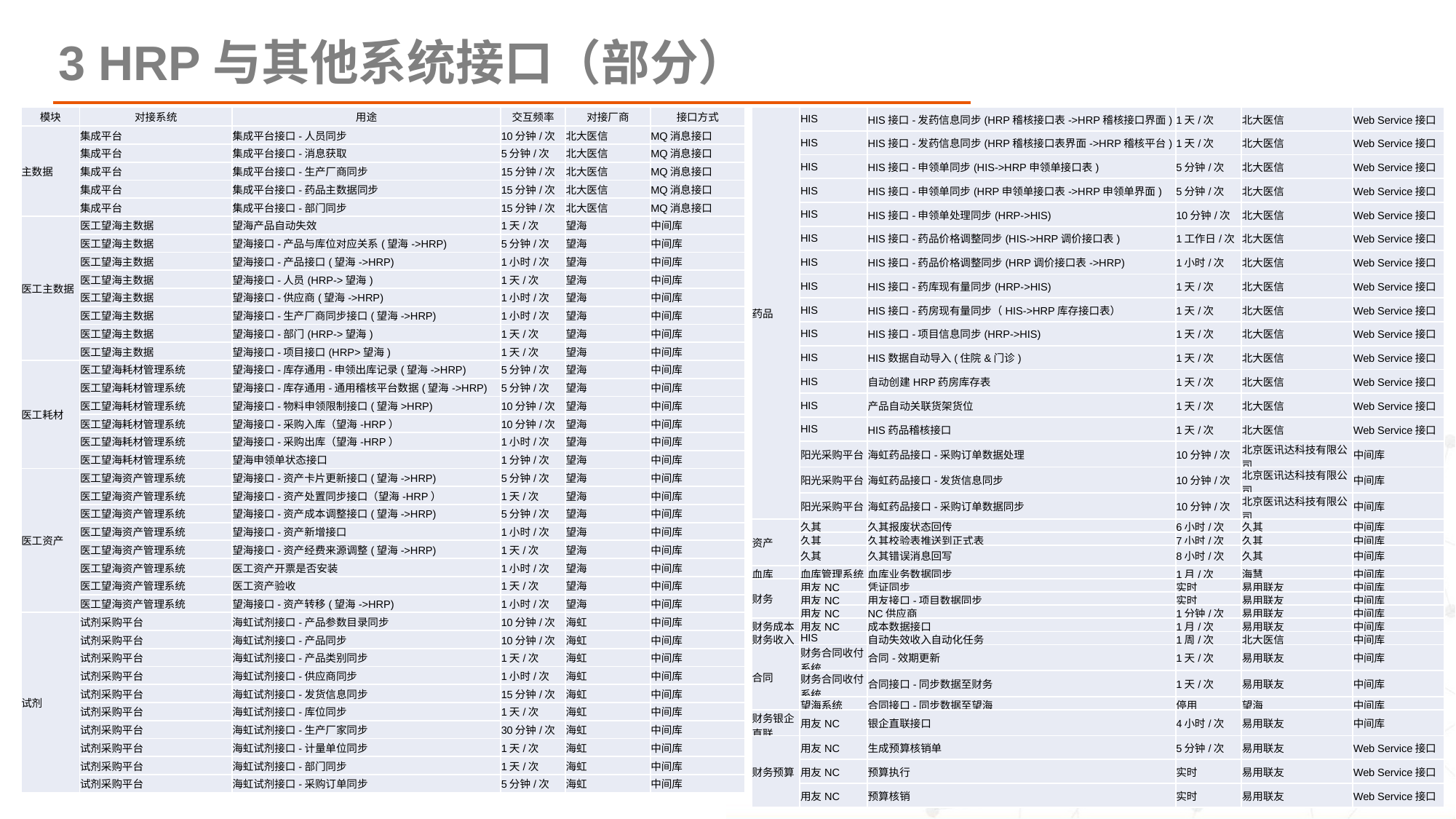

3 HRP与其他系统接口（部分）
| 药品 | HIS | HIS接口-发药信息同步(HRP稽核接口表->HRP稽核接口界面) | 1天/次 | 北大医信 | Web Service接口 |
| --- | --- | --- | --- | --- | --- |
|  | HIS | HIS接口-发药信息同步(HRP稽核接口表界面->HRP稽核平台) | 1天/次 | 北大医信 | Web Service接口 |
|  | HIS | HIS接口-申领单同步(HIS->HRP申领单接口表) | 5分钟/次 | 北大医信 | Web Service接口 |
|  | HIS | HIS接口-申领单同步(HRP申领单接口表->HRP申领单界面) | 5分钟/次 | 北大医信 | Web Service接口 |
|  | HIS | HIS接口-申领单处理同步(HRP->HIS) | 10分钟/次 | 北大医信 | Web Service接口 |
|  | HIS | HIS接口-药品价格调整同步(HIS->HRP调价接口表) | 1工作日/次 | 北大医信 | Web Service接口 |
|  | HIS | HIS接口-药品价格调整同步(HRP调价接口表->HRP) | 1小时/次 | 北大医信 | Web Service接口 |
|  | HIS | HIS接口-药库现有量同步(HRP->HIS) | 1天/次 | 北大医信 | Web Service接口 |
|  | HIS | HIS接口-药房现有量同步（HIS->HRP库存接口表） | 1天/次 | 北大医信 | Web Service接口 |
|  | HIS | HIS接口-项目信息同步(HRP->HIS) | 1天/次 | 北大医信 | Web Service接口 |
|  | HIS | HIS数据自动导入(住院&门诊) | 1天/次 | 北大医信 | Web Service接口 |
|  | HIS | 自动创建HRP药房库存表 | 1天/次 | 北大医信 | Web Service接口 |
|  | HIS | 产品自动关联货架货位 | 1天/次 | 北大医信 | Web Service接口 |
|  | HIS | HIS药品稽核接口 | 1天/次 | 北大医信 | Web Service接口 |
|  | 阳光采购平台 | 海虹药品接口-采购订单数据处理 | 10分钟/次 | 北京医讯达科技有限公司 | 中间库 |
|  | 阳光采购平台 | 海虹药品接口-发货信息同步 | 10分钟/次 | 北京医讯达科技有限公司 | 中间库 |
|  | 阳光采购平台 | 海虹药品接口-采购订单数据同步 | 10分钟/次 | 北京医讯达科技有限公司 | 中间库 |
| 资产 | 久其 | 久其报废状态回传 | 6小时/次 | 久其 | 中间库 |
|  | 久其 | 久其校验表推送到正式表 | 7小时/次 | 久其 | 中间库 |
|  | 久其 | 久其错误消息回写 | 8小时/次 | 久其 | 中间库 |
| 血库 | 血库管理系统 | 血库业务数据同步 | 1月/次 | 海慧 | 中间库 |
| 财务 | 用友NC | 凭证同步 | 实时 | 易用联友 | 中间库 |
|  | 用友NC | 用友接口-项目数据同步 | 实时 | 易用联友 | 中间库 |
|  | 用友NC | NC供应商 | 1分钟/次 | 易用联友 | 中间库 |
| 财务成本 | 用友NC | 成本数据接口 | 1月/次 | 易用联友 | 中间库 |
| 财务收入 | HIS | 自动失效收入自动化任务 | 1周/次 | 北大医信 | 中间库 |
| 合同 | 财务合同收付系统 | 合同-效期更新 | 1天/次 | 易用联友 | 中间库 |
|  | 财务合同收付系统 | 合同接口-同步数据至财务 | 1天/次 | 易用联友 | 中间库 |
|  | 望海系统 | 合同接口-同步数据至望海 | 停用 | 望海 | 中间库 |
| 财务银企直联 | 用友NC | 银企直联接口 | 4小时/次 | 易用联友 | 中间库 |
| 财务预算 | 用友NC | 生成预算核销单 | 5分钟/次 | 易用联友 | Web Service接口 |
|  | 用友NC | 预算执行 | 实时 | 易用联友 | Web Service接口 |
|  | 用友NC | 预算核销 | 实时 | 易用联友 | Web Service接口 |
| 模块 | 对接系统 | 用途 | 交互频率 | 对接厂商 | 接口方式 |
| --- | --- | --- | --- | --- | --- |
| 主数据 | 集成平台 | 集成平台接口-人员同步 | 10分钟/次 | 北大医信 | MQ消息接口 |
|  | 集成平台 | 集成平台接口-消息获取 | 5分钟/次 | 北大医信 | MQ消息接口 |
|  | 集成平台 | 集成平台接口-生产厂商同步 | 15分钟/次 | 北大医信 | MQ消息接口 |
|  | 集成平台 | 集成平台接口-药品主数据同步 | 15分钟/次 | 北大医信 | MQ消息接口 |
|  | 集成平台 | 集成平台接口-部门同步 | 15分钟/次 | 北大医信 | MQ消息接口 |
| 医工主数据 | 医工望海主数据 | 望海产品自动失效 | 1天/次 | 望海 | 中间库 |
|  | 医工望海主数据 | 望海接口-产品与库位对应关系(望海->HRP) | 5分钟/次 | 望海 | 中间库 |
|  | 医工望海主数据 | 望海接口-产品接口(望海->HRP) | 1小时/次 | 望海 | 中间库 |
|  | 医工望海主数据 | 望海接口-人员(HRP->望海) | 1天/次 | 望海 | 中间库 |
|  | 医工望海主数据 | 望海接口-供应商(望海->HRP) | 1小时/次 | 望海 | 中间库 |
|  | 医工望海主数据 | 望海接口-生产厂商同步接口(望海->HRP) | 1小时/次 | 望海 | 中间库 |
|  | 医工望海主数据 | 望海接口-部门(HRP->望海) | 1天/次 | 望海 | 中间库 |
|  | 医工望海主数据 | 望海接口-项目接口(HRP>望海) | 1天/次 | 望海 | 中间库 |
| 医工耗材 | 医工望海耗材管理系统 | 望海接口-库存通用-申领出库记录(望海->HRP) | 5分钟/次 | 望海 | 中间库 |
|  | 医工望海耗材管理系统 | 望海接口-库存通用-通用稽核平台数据(望海->HRP) | 5分钟/次 | 望海 | 中间库 |
|  | 医工望海耗材管理系统 | 望海接口-物料申领限制接口(望海>HRP) | 10分钟/次 | 望海 | 中间库 |
|  | 医工望海耗材管理系统 | 望海接口-采购入库（望海-HRP） | 10分钟/次 | 望海 | 中间库 |
|  | 医工望海耗材管理系统 | 望海接口-采购出库（望海-HRP） | 1小时/次 | 望海 | 中间库 |
|  | 医工望海耗材管理系统 | 望海申领单状态接口 | 1分钟/次 | 望海 | 中间库 |
| 医工资产 | 医工望海资产管理系统 | 望海接口-资产卡片更新接口(望海->HRP) | 5分钟/次 | 望海 | 中间库 |
|  | 医工望海资产管理系统 | 望海接口-资产处置同步接口（望海-HRP） | 1天/次 | 望海 | 中间库 |
|  | 医工望海资产管理系统 | 望海接口-资产成本调整接口(望海->HRP) | 5分钟/次 | 望海 | 中间库 |
|  | 医工望海资产管理系统 | 望海接口-资产新增接口 | 1小时/次 | 望海 | 中间库 |
|  | 医工望海资产管理系统 | 望海接口-资产经费来源调整(望海->HRP) | 1天/次 | 望海 | 中间库 |
|  | 医工望海资产管理系统 | 医工资产开票是否安装 | 1小时/次 | 望海 | 中间库 |
|  | 医工望海资产管理系统 | 医工资产验收 | 1天/次 | 望海 | 中间库 |
|  | 医工望海资产管理系统 | 望海接口-资产转移(望海->HRP) | 1小时/次 | 望海 | 中间库 |
| 试剂 | 试剂采购平台 | 海虹试剂接口-产品参数目录同步 | 10分钟/次 | 海虹 | 中间库 |
|  | 试剂采购平台 | 海虹试剂接口-产品同步 | 10分钟/次 | 海虹 | 中间库 |
|  | 试剂采购平台 | 海虹试剂接口-产品类别同步 | 1天/次 | 海虹 | 中间库 |
|  | 试剂采购平台 | 海虹试剂接口-供应商同步 | 1小时/次 | 海虹 | 中间库 |
|  | 试剂采购平台 | 海虹试剂接口-发货信息同步 | 15分钟/次 | 海虹 | 中间库 |
|  | 试剂采购平台 | 海虹试剂接口-库位同步 | 1天/次 | 海虹 | 中间库 |
|  | 试剂采购平台 | 海虹试剂接口-生产厂家同步 | 30分钟/次 | 海虹 | 中间库 |
|  | 试剂采购平台 | 海虹试剂接口-计量单位同步 | 1天/次 | 海虹 | 中间库 |
|  | 试剂采购平台 | 海虹试剂接口-部门同步 | 1天/次 | 海虹 | 中间库 |
|  | 试剂采购平台 | 海虹试剂接口-采购订单同步 | 5分钟/次 | 海虹 | 中间库 |